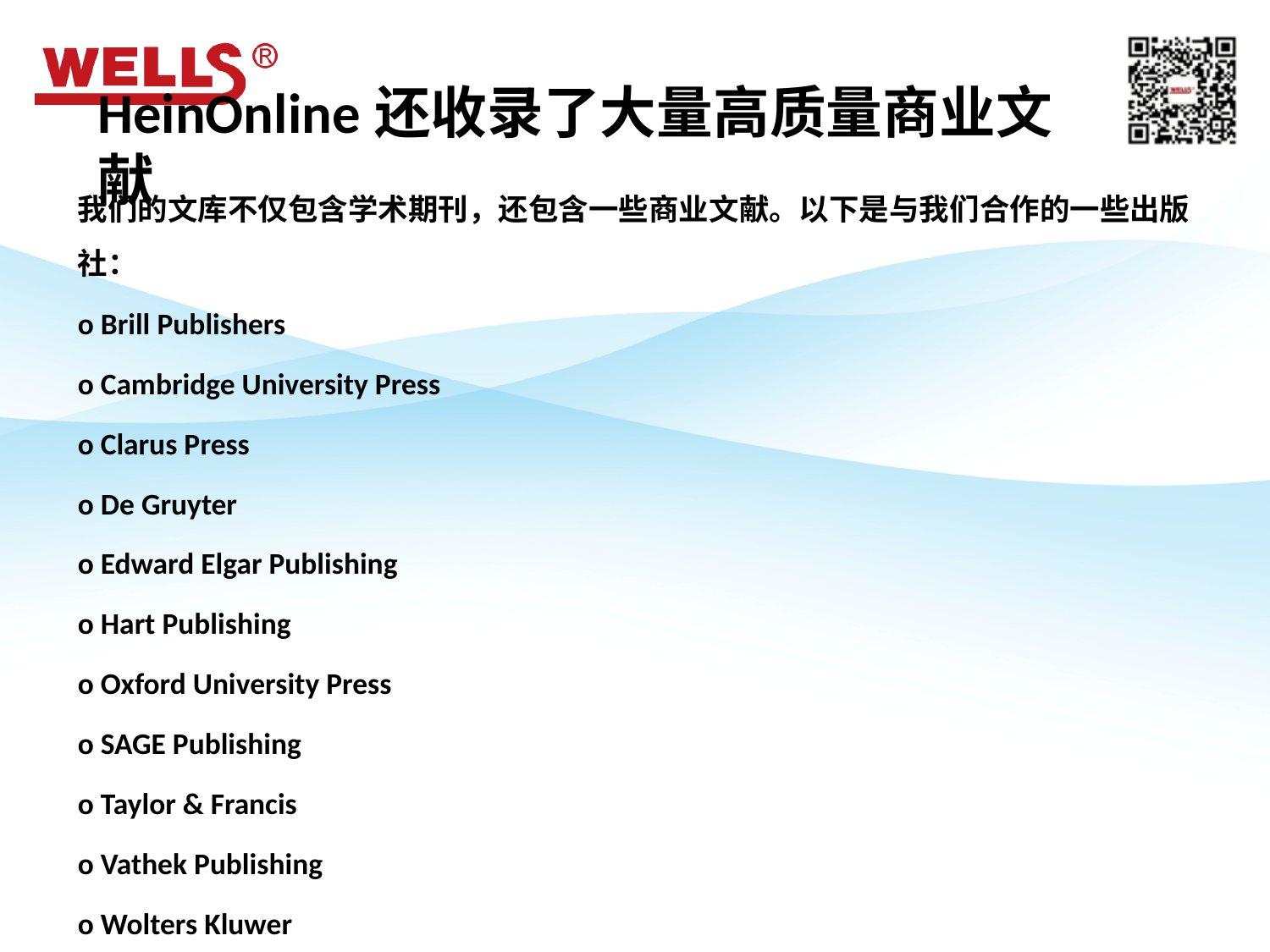

# HeinOnline还收录了大量高质量商业文献

我们的文库不仅包含学术期刊，还包含一些商业文献。以下是与我们合作的一些出版社：
o Brill Publishers
o Cambridge University Press
o Clarus Press
o De Gruyter
o Edward Elgar Publishing
o Hart Publishing
o Oxford University Press
o SAGE Publishing
o Taylor & Francis
o Vathek Publishing
o Wolters Kluwer